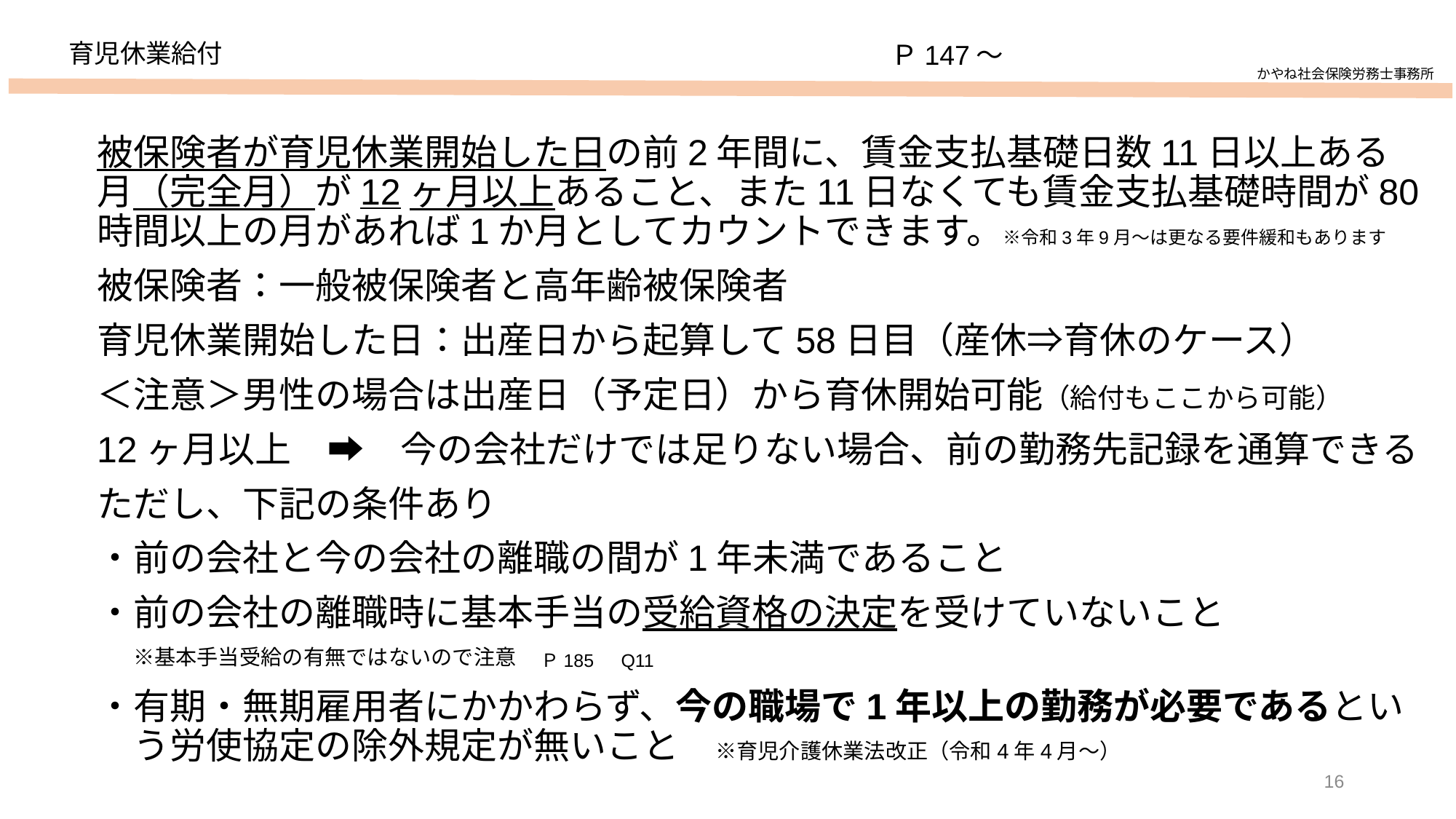

# 育児休業給付
Ｐ147～
かやね社会保険労務士事務所
被保険者が育児休業開始した日の前2年間に、賃金支払基礎日数11日以上ある月（完全月）が12ヶ月以上あること、また11日なくても賃金支払基礎時間が80時間以上の月があれば1か月としてカウントできます。※令和3年9月～は更なる要件緩和もあります
被保険者：一般被保険者と高年齢被保険者
育児休業開始した日：出産日から起算して58日目（産休⇒育休のケース）
＜注意＞男性の場合は出産日（予定日）から育休開始可能（給付もここから可能）
12ヶ月以上　➡　今の会社だけでは足りない場合、前の勤務先記録を通算できる
ただし、下記の条件あり
・前の会社と今の会社の離職の間が1年未満であること
・前の会社の離職時に基本手当の受給資格の決定を受けていないこと
　※基本手当受給の有無ではないので注意
・有期・無期雇用者にかかわらず、今の職場で1年以上の勤務が必要であるとい
　う労使協定の除外規定が無いこと　※育児介護休業法改正（令和4年4月～）
Ｐ185　Q11
16